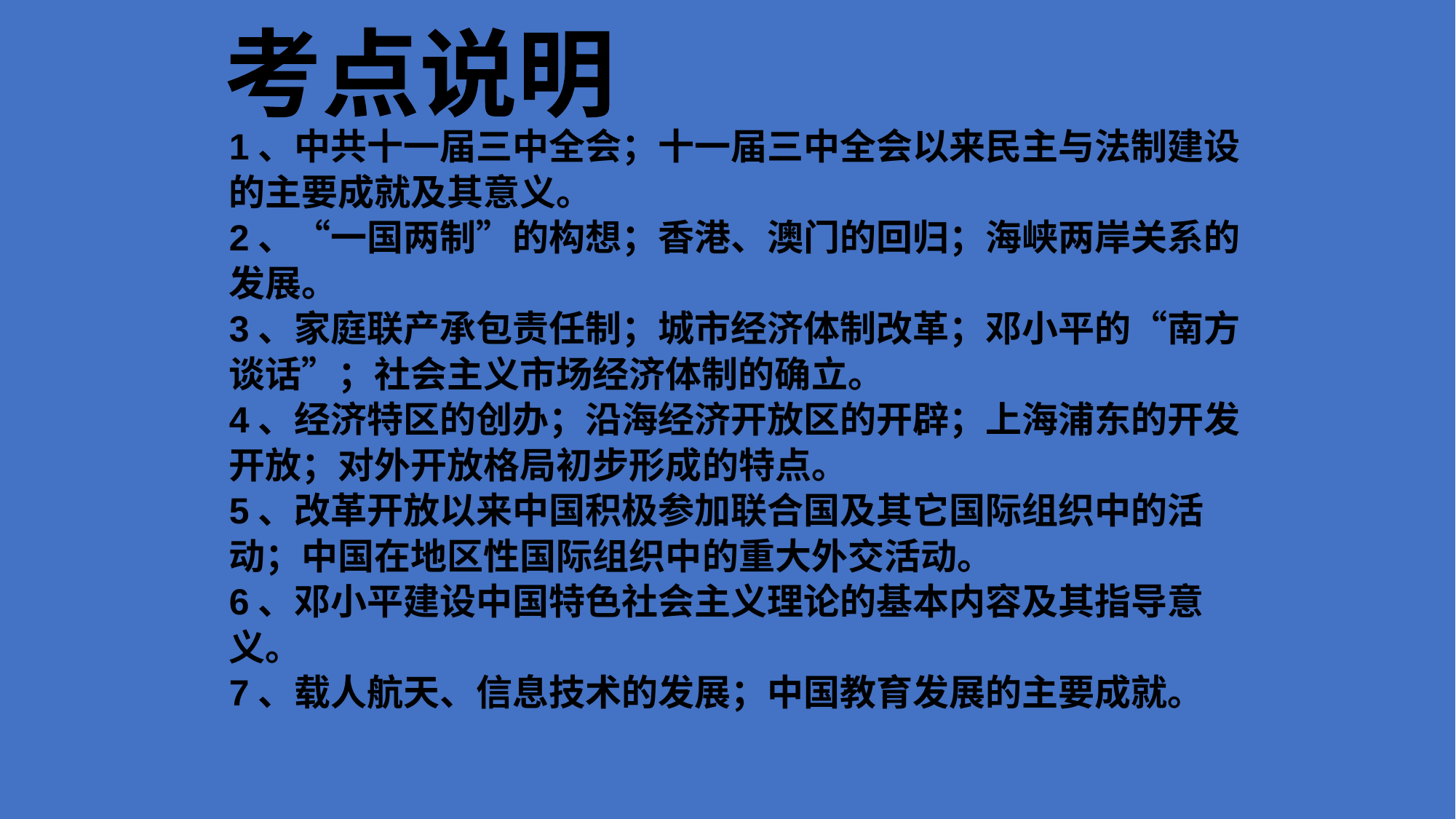

考点说明
1、中共十一届三中全会；十一届三中全会以来民主与法制建设
的主要成就及其意义。
2、“一国两制”的构想；香港、澳门的回归；海峡两岸关系的
发展。
3、家庭联产承包责任制；城市经济体制改革；邓小平的“南方
谈话”；社会主义市场经济体制的确立。
4、经济特区的创办；沿海经济开放区的开辟；上海浦东的开发
开放；对外开放格局初步形成的特点。
5、改革开放以来中国积极参加联合国及其它国际组织中的活
动；中国在地区性国际组织中的重大外交活动。
6、邓小平建设中国特色社会主义理论的基本内容及其指导意
义。
7、载人航天、信息技术的发展；中国教育发展的主要成就。